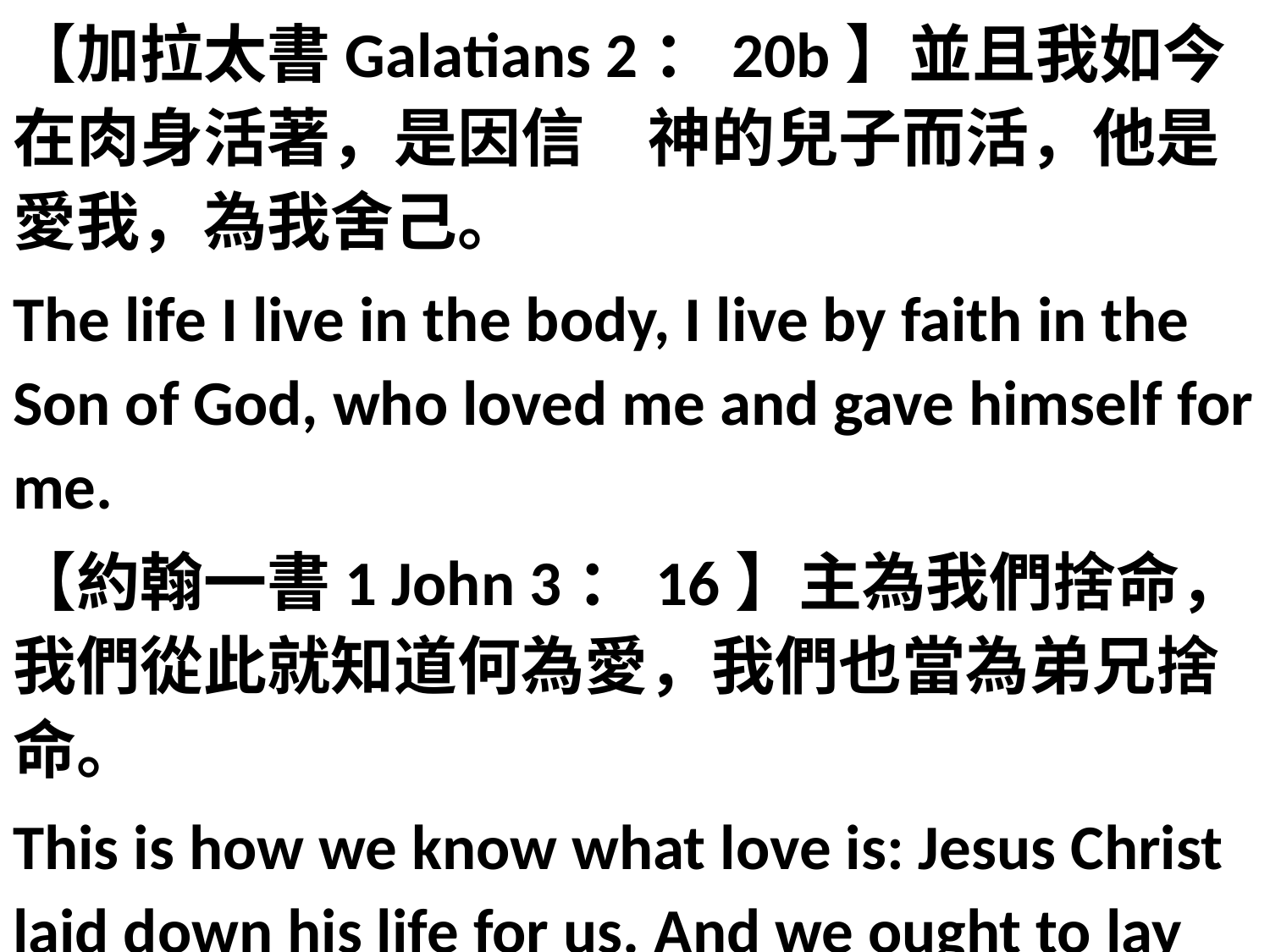

【加拉太書Galatians 2：20b】並且我如今在肉身活著，是因信　神的兒子而活，他是愛我，為我舍己。
The life I live in the body, I live by faith in the Son of God, who loved me and gave himself for me.
【約翰一書1 John 3：16】主為我們捨命，我們從此就知道何為愛，我們也當為弟兄捨命。
This is how we know what love is: Jesus Christ laid down his life for us. And we ought to lay down our lives for our brothers.